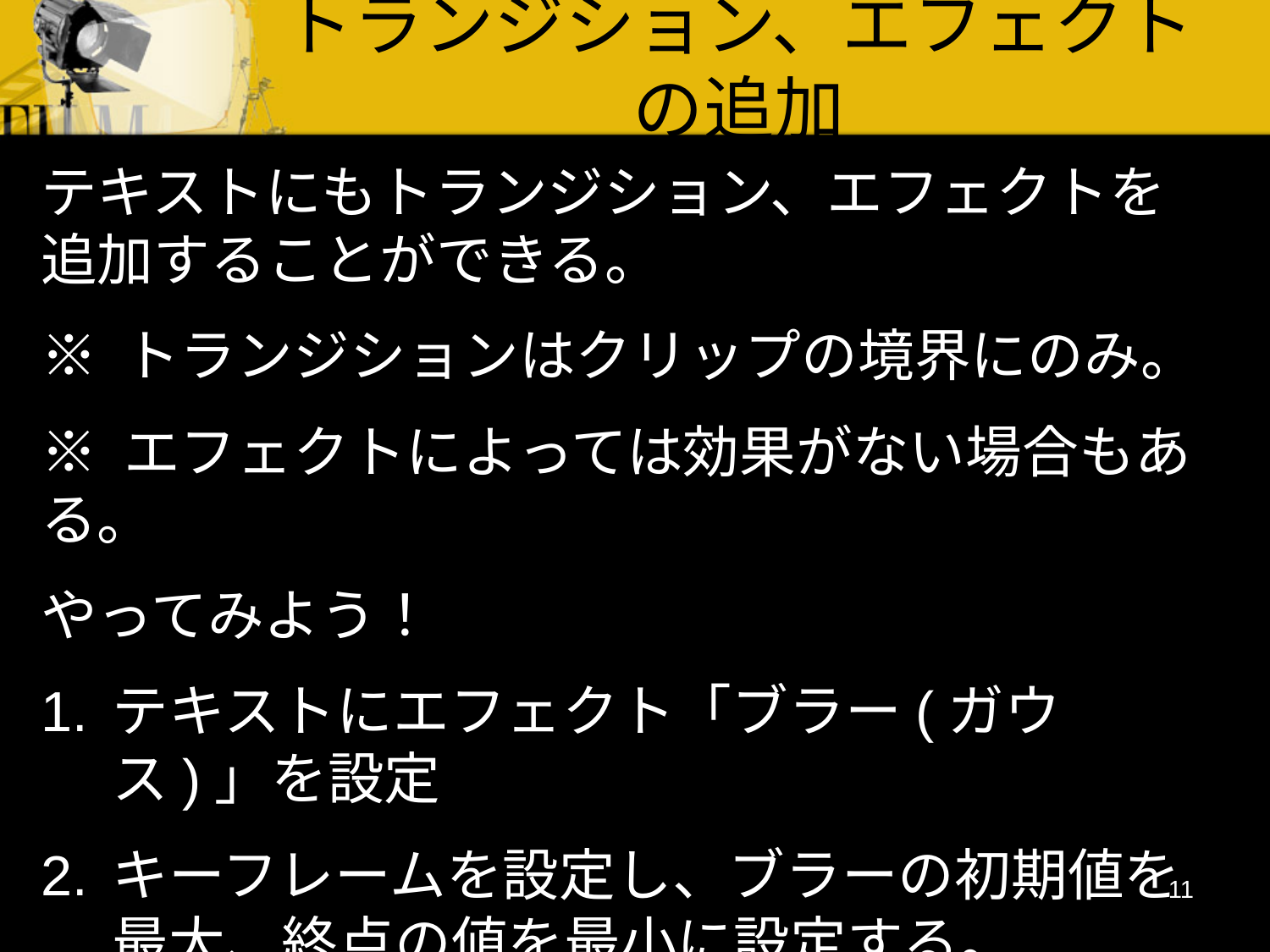

トランジション、エフェクトの追加
テキストにもトランジション、エフェクトを追加することができる。
※ トランジションはクリップの境界にのみ。
※ エフェクトによっては効果がない場合もある。
やってみよう！
テキストにエフェクト「ブラー(ガウス)」を設定
キーフレームを設定し、ブラーの初期値を最大、終点の値を最小に設定する。
11